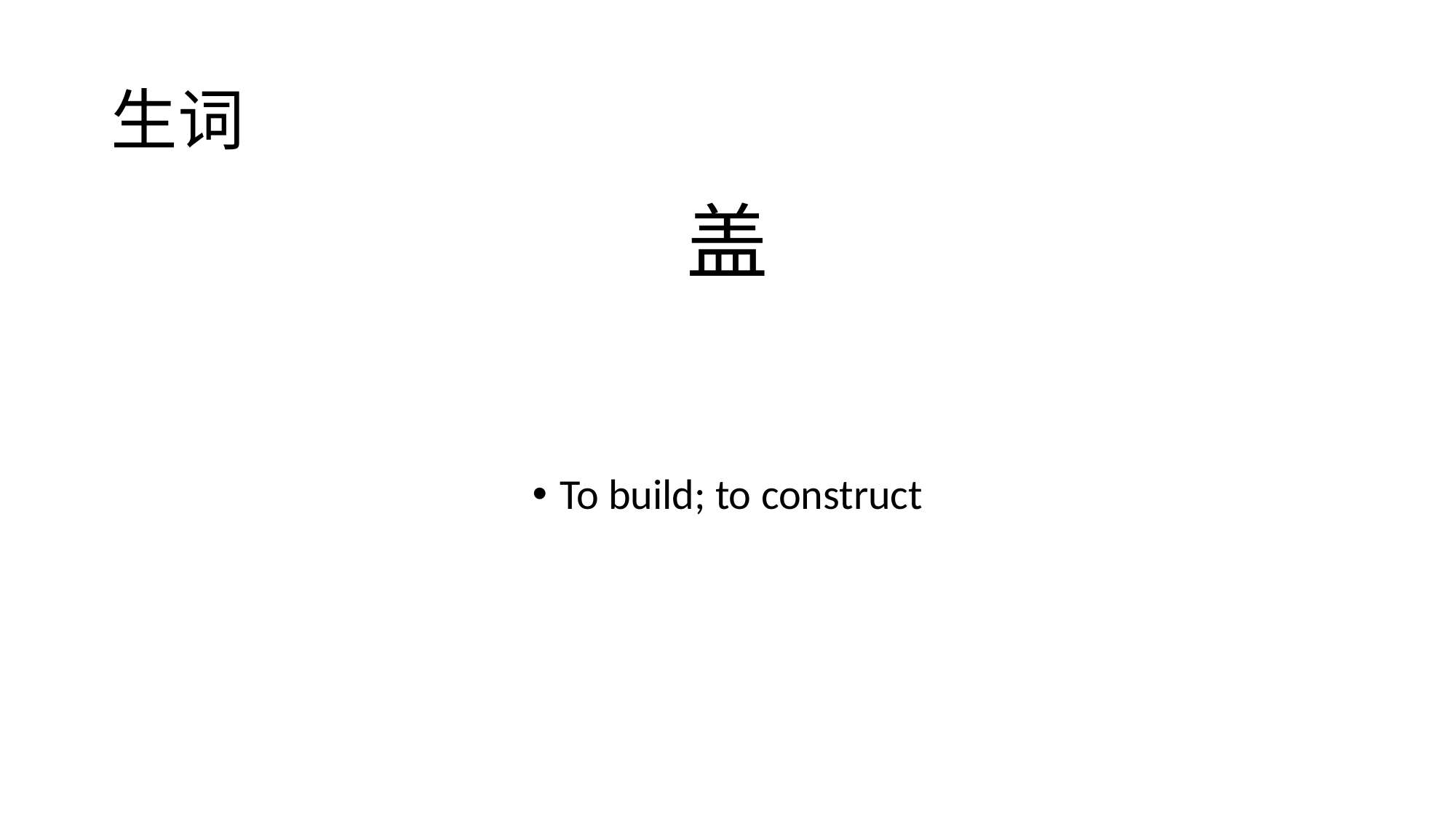

# 生词
盖

To build; to construct